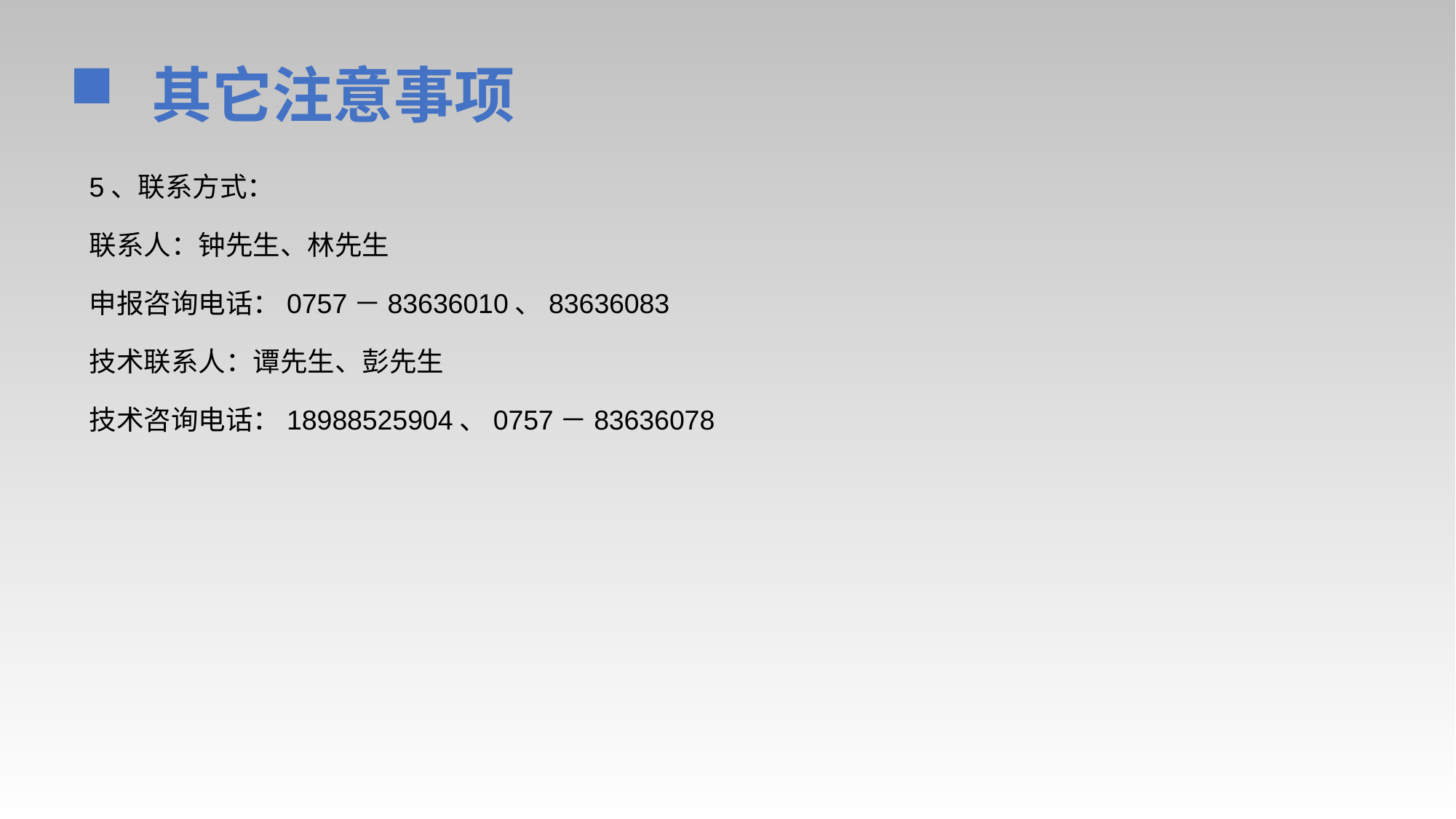

其它注意事项
5、联系方式：
联系人：钟先生、林先生
申报咨询电话：0757－83636010、83636083
技术联系人：谭先生、彭先生
技术咨询电话：18988525904、0757－83636078